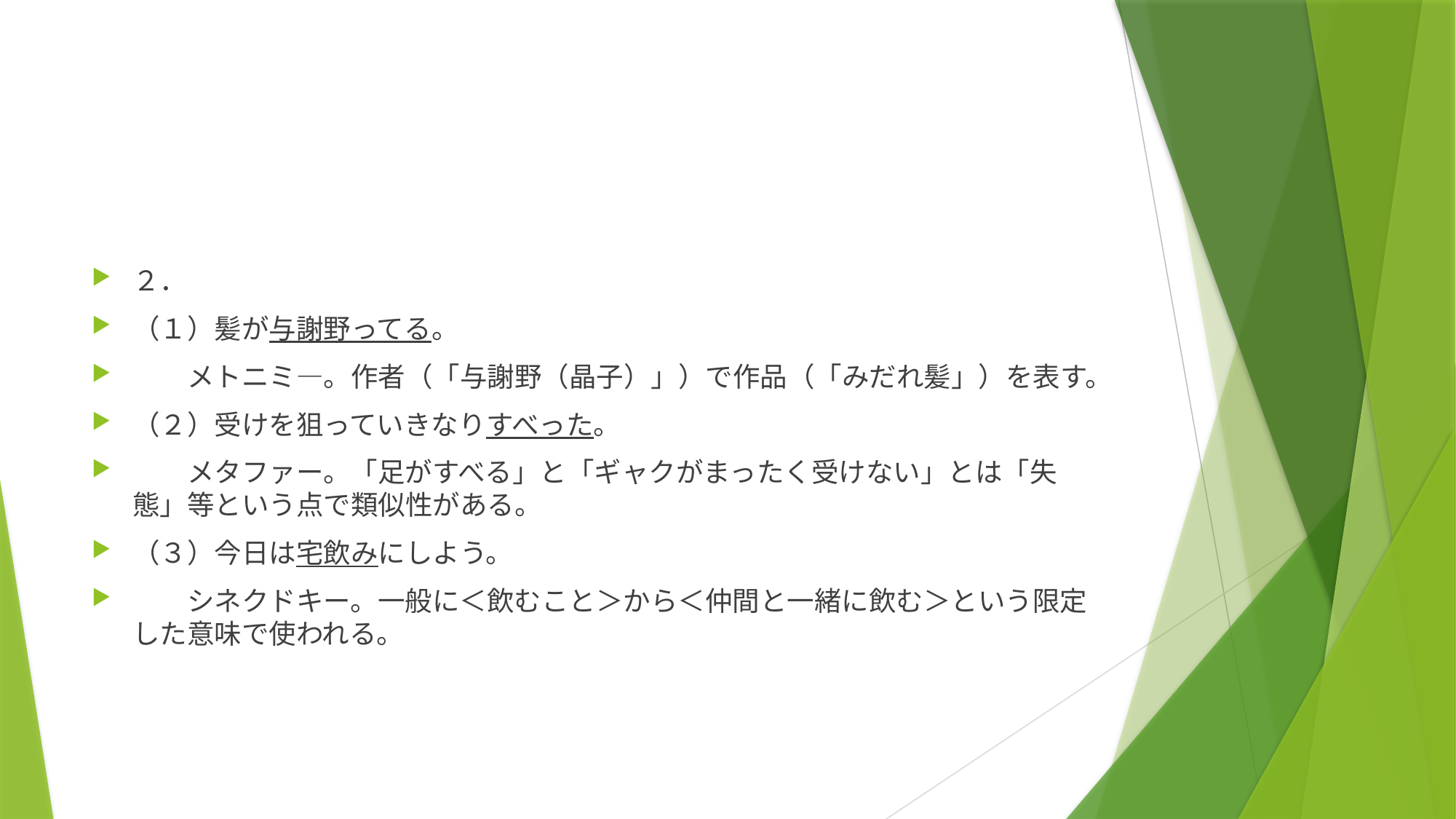

#
２．
（１）髪が与謝野ってる。
　　メトニミ―。作者（「与謝野（晶子）」）で作品（「みだれ髪」）を表す。
（２）受けを狙っていきなりすべった。
　　メタファー。「足がすべる」と「ギャクがまったく受けない」とは「失態」等という点で類似性がある。
（３）今日は宅飲みにしよう。
　　シネクドキー。一般に＜飲むこと＞から＜仲間と一緒に飲む＞という限定した意味で使われる。